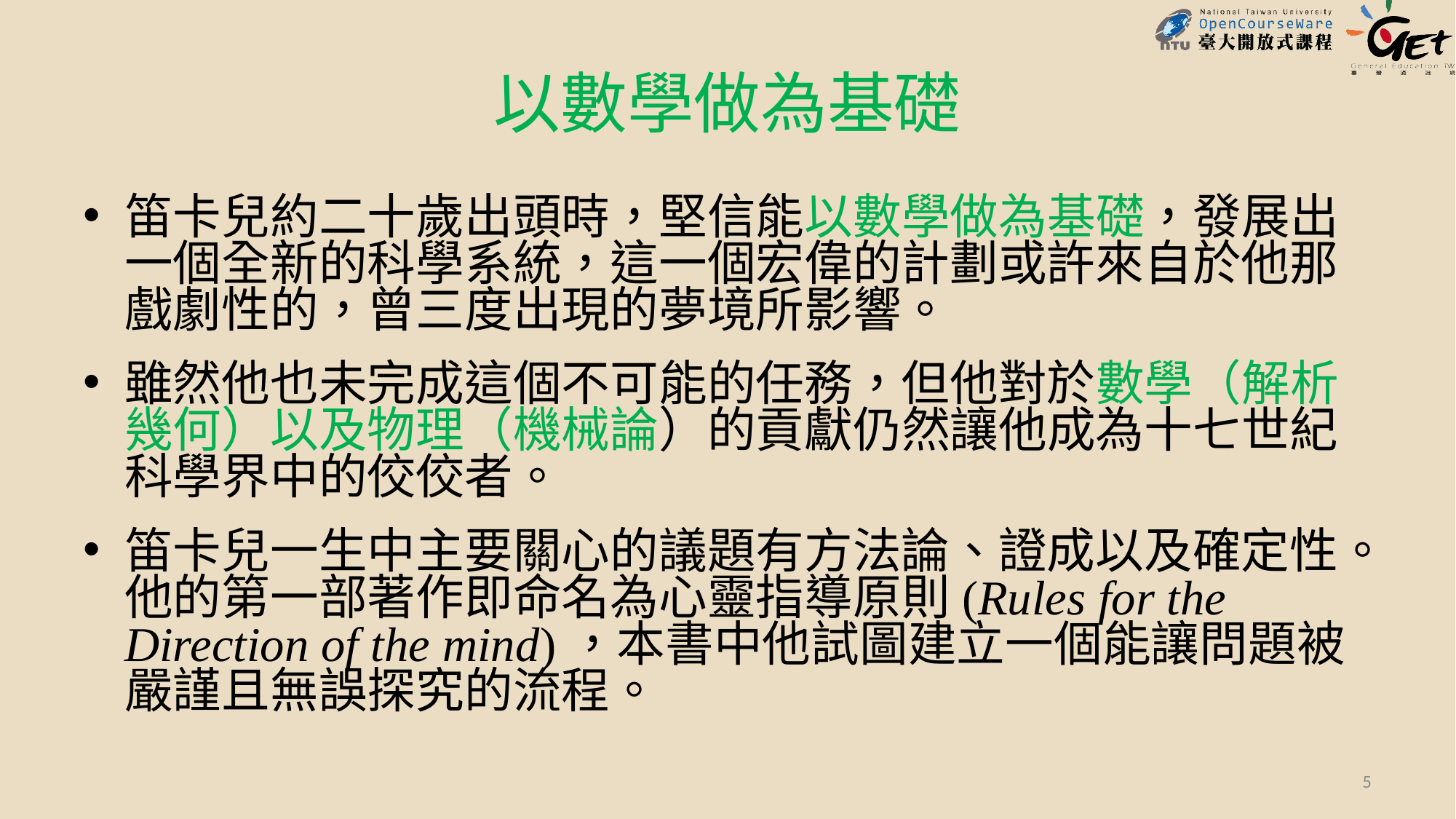

# 以數學做為基礎
笛卡兒約二十歲出頭時，堅信能以數學做為基礎，發展出一個全新的科學系統，這一個宏偉的計劃或許來自於他那戲劇性的，曾三度出現的夢境所影響。
雖然他也未完成這個不可能的任務，但他對於數學（解析幾何）以及物理（機械論）的貢獻仍然讓他成為十七世紀科學界中的佼佼者。
笛卡兒一生中主要關心的議題有方法論、證成以及確定性。他的第一部著作即命名為心靈指導原則(Rules for the Direction of the mind)，本書中他試圖建立一個能讓問題被嚴謹且無誤探究的流程。
5